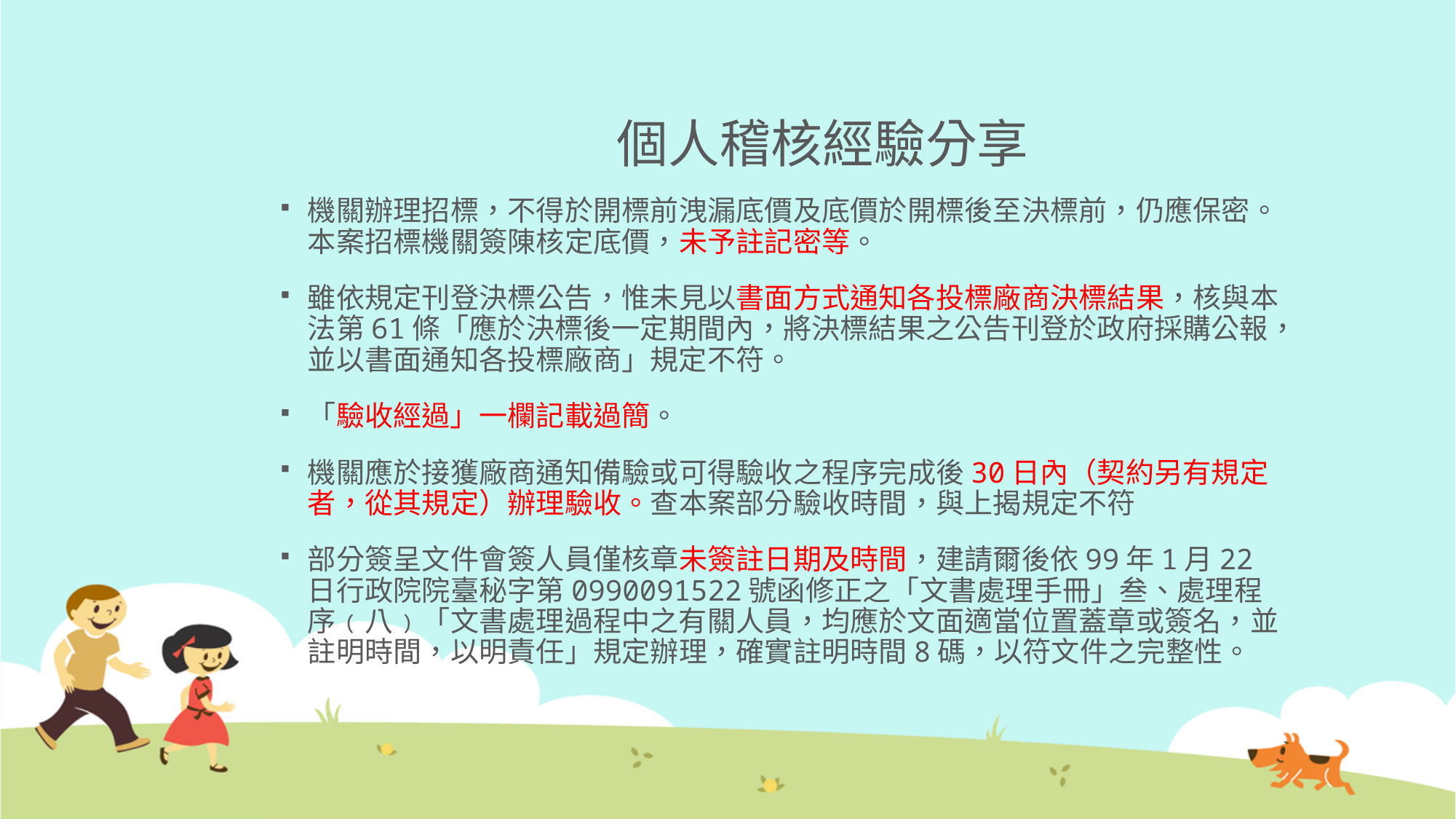

# 個人稽核經驗分享
機關辦理招標，不得於開標前洩漏底價及底價於開標後至決標前，仍應保密。本案招標機關簽陳核定底價，未予註記密等。
雖依規定刊登決標公告，惟未見以書面方式通知各投標廠商決標結果，核與本法第61條「應於決標後一定期間內，將決標結果之公告刊登於政府採購公報，並以書面通知各投標廠商」規定不符。
「驗收經過」一欄記載過簡。
機關應於接獲廠商通知備驗或可得驗收之程序完成後30日內（契約另有規定者，從其規定）辦理驗收。查本案部分驗收時間，與上揭規定不符
部分簽呈文件會簽人員僅核章未簽註日期及時間，建請爾後依99年1月22日行政院院臺秘字第0990091522號函修正之「文書處理手冊」叁、處理程序﹙八﹚「文書處理過程中之有關人員，均應於文面適當位置蓋章或簽名，並註明時間，以明責任」規定辦理，確實註明時間8碼，以符文件之完整性。